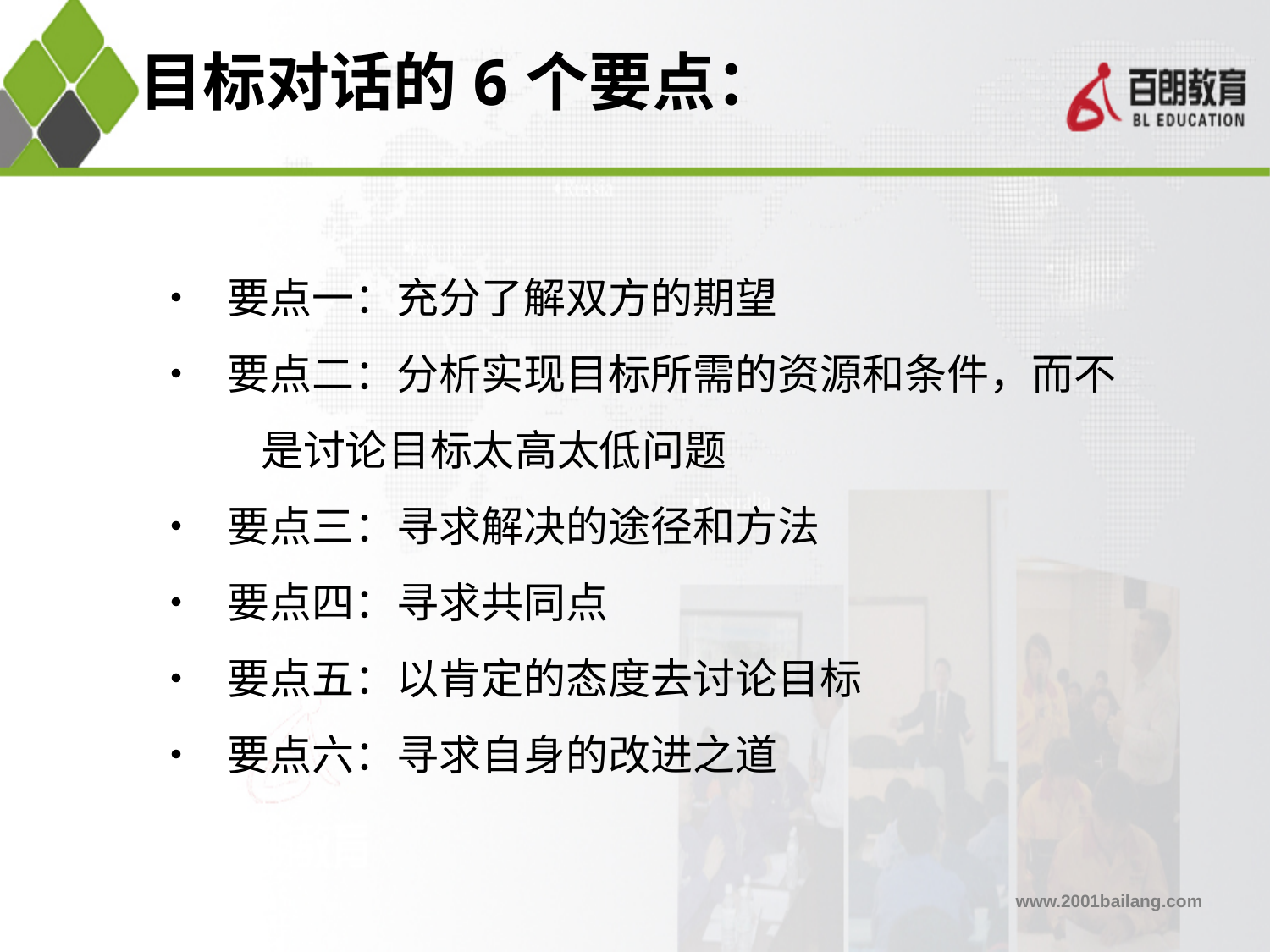

目标对话的6个要点：
•  要点一：充分了解双方的期望
•  要点二：分析实现目标所需的资源和条件，而不
          是讨论目标太高太低问题
•  要点三：寻求解决的途径和方法
•  要点四：寻求共同点
•  要点五：以肯定的态度去讨论目标
•  要点六：寻求自身的改进之道